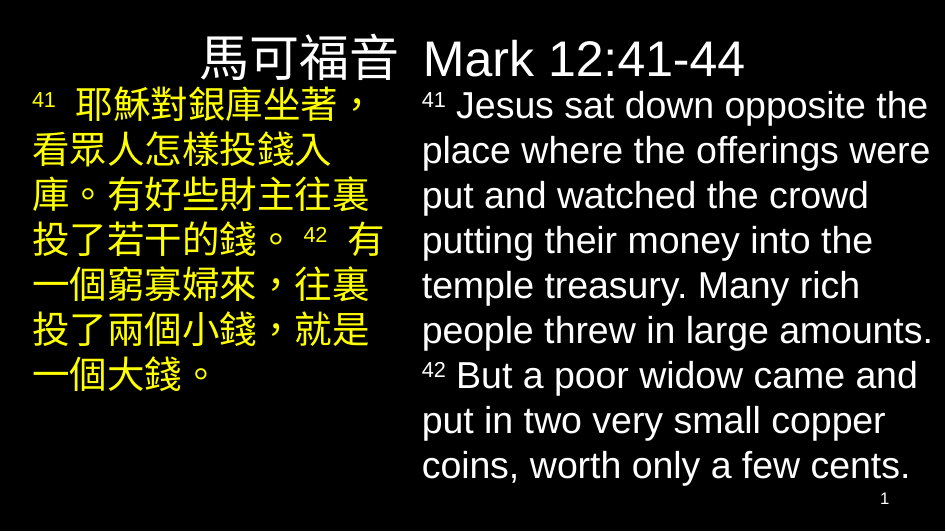

# 馬可福音 Mark 12:41-44
41 耶穌對銀庫坐著，看眾人怎樣投錢入庫。有好些財主往裏投了若干的錢。42 有一個窮寡婦來，往裏投了兩個小錢，就是一個大錢。
41 Jesus sat down opposite the place where the offerings were put and watched the crowd putting their money into the temple treasury. Many rich people threw in large amounts. 42 But a poor widow came and put in two very small copper coins, worth only a few cents.
1